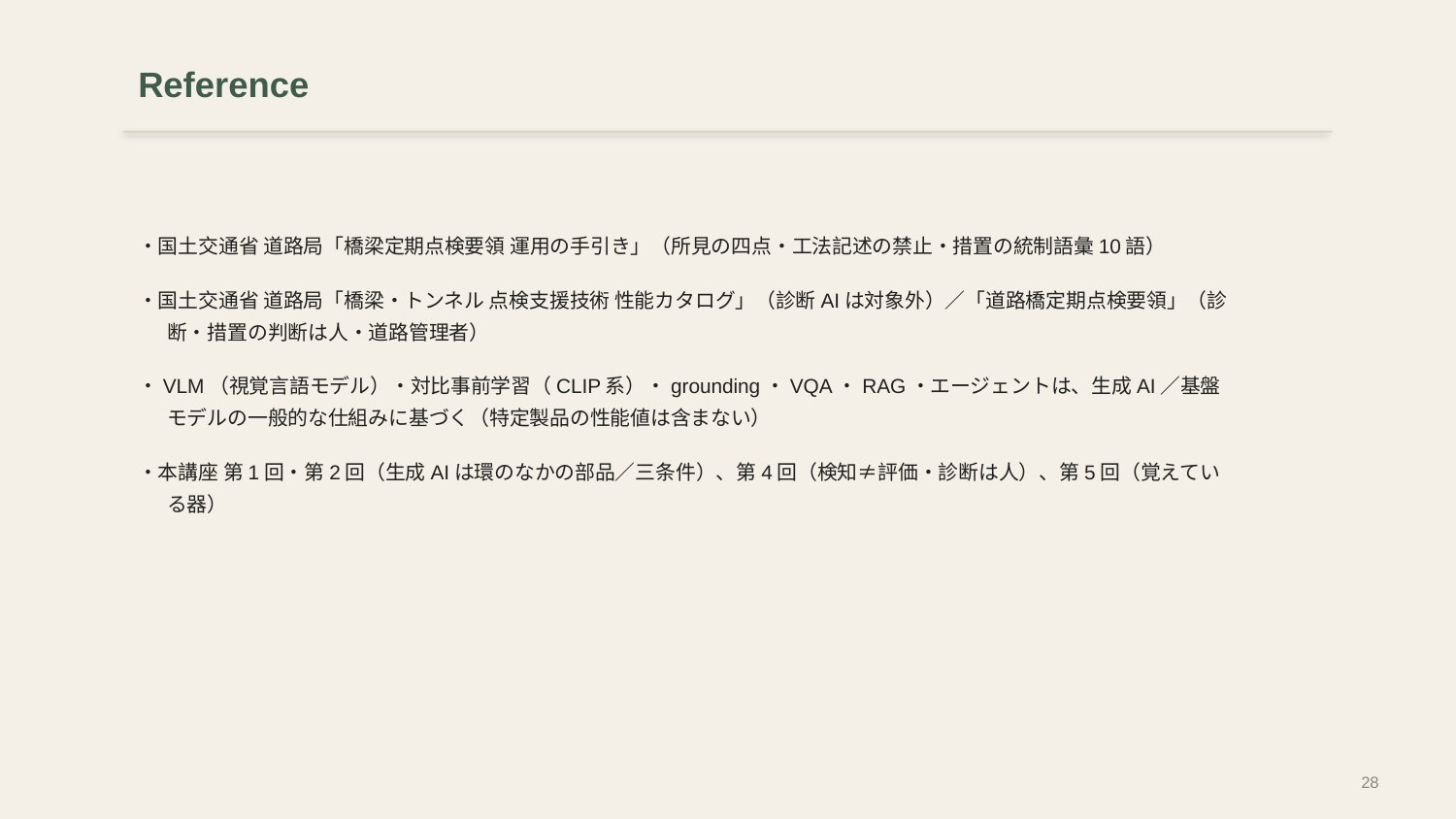

Reference

・国土交通省 道路局「橋梁定期点検要領 運用の手引き」（所見の四点・工法記述の禁止・措置の統制語彙10語）
・国土交通省 道路局「橋梁・トンネル 点検支援技術 性能カタログ」（診断AIは対象外）／「道路橋定期点検要領」（診断・措置の判断は人・道路管理者）
・VLM（視覚言語モデル）・対比事前学習（CLIP系）・grounding・VQA・RAG・エージェントは、生成AI／基盤モデルの一般的な仕組みに基づく（特定製品の性能値は含まない）
・本講座 第1回・第2回（生成AIは環のなかの部品／三条件）、第4回（検知≠評価・診断は人）、第5回（覚えている器）
28